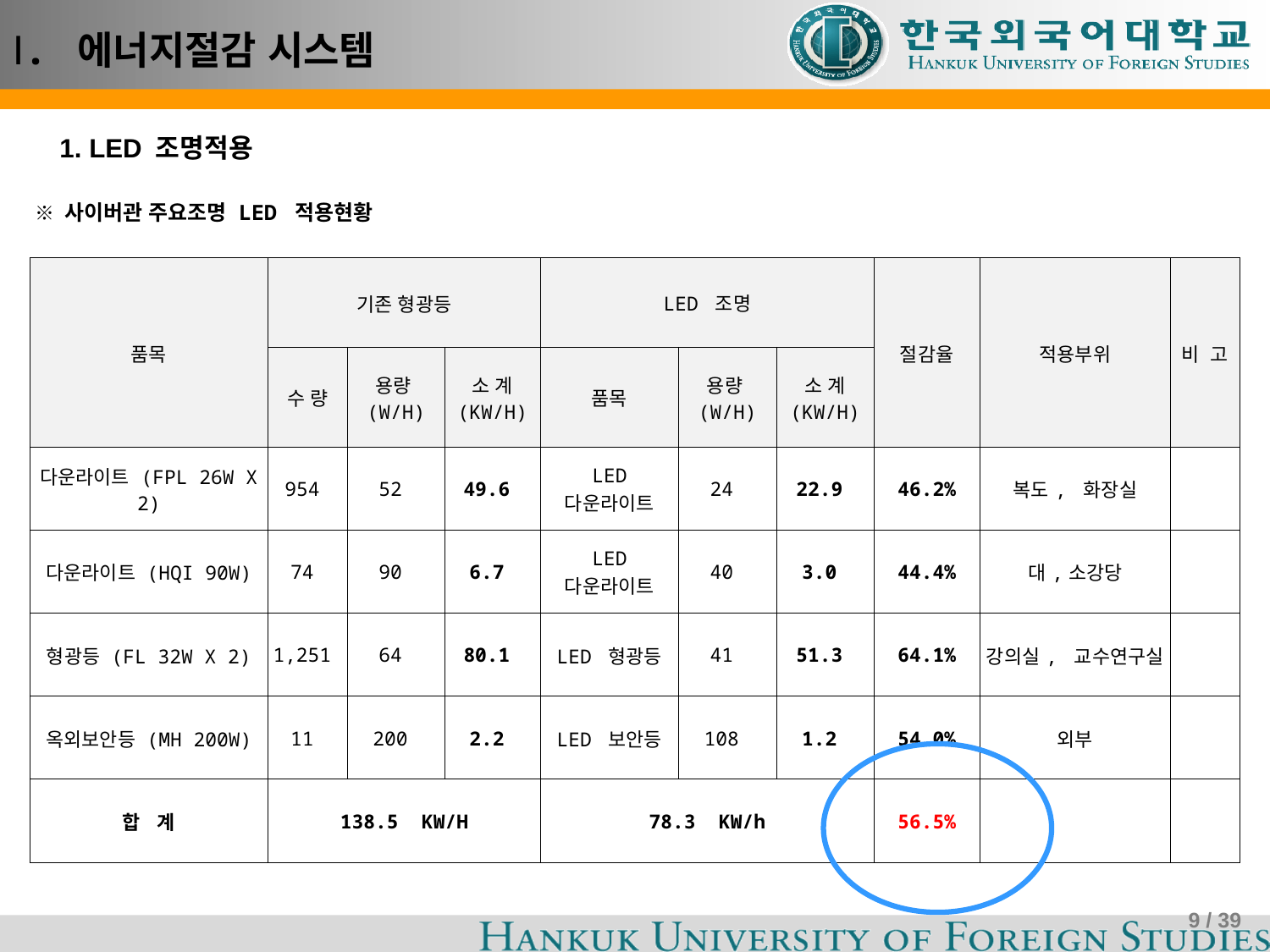

# Ⅰ. 에너지절감 시스템

 1. LED 조명적용
| ※ 사이버관 주요조명 LED 적용현황 |
| --- |
| 품목 | 기존 형광등 |  |  | LED 조명 |  |  | 절감율 | 적용부위 | 비 고 |
| --- | --- | --- | --- | --- | --- | --- | --- | --- | --- |
|  | 수 량 | 용량 (W/H) | 소 계 (KW/H) | 품목 | 용량 (W/H) | 소 계 (KW/H) |  |  |  |
| 다운라이트 (FPL 26W X 2) | 954 | 52 | 49.6 | LED 다운라이트 | 24 | 22.9 | 46.2% | 복도, 화장실 |  |
| 다운라이트 (HQI 90W) | 74 | 90 | 6.7 | LED 다운라이트 | 40 | 3.0 | 44.4% | 대,소강당 |  |
| 형광등 (FL 32W X 2) | 1,251 | 64 | 80.1 | LED 형광등 | 41 | 51.3 | 64.1% | 강의실, 교수연구실 |  |
| 옥외보안등 (MH 200W) | 11 | 200 | 2.2 | LED 보안등 | 108 | 1.2 | 54.0% | 외부 |  |
| 합 계 | 138.5 KW/H |  |  | 78.3 KW/h |  |  | 56.5% |  |  |

9 / 39